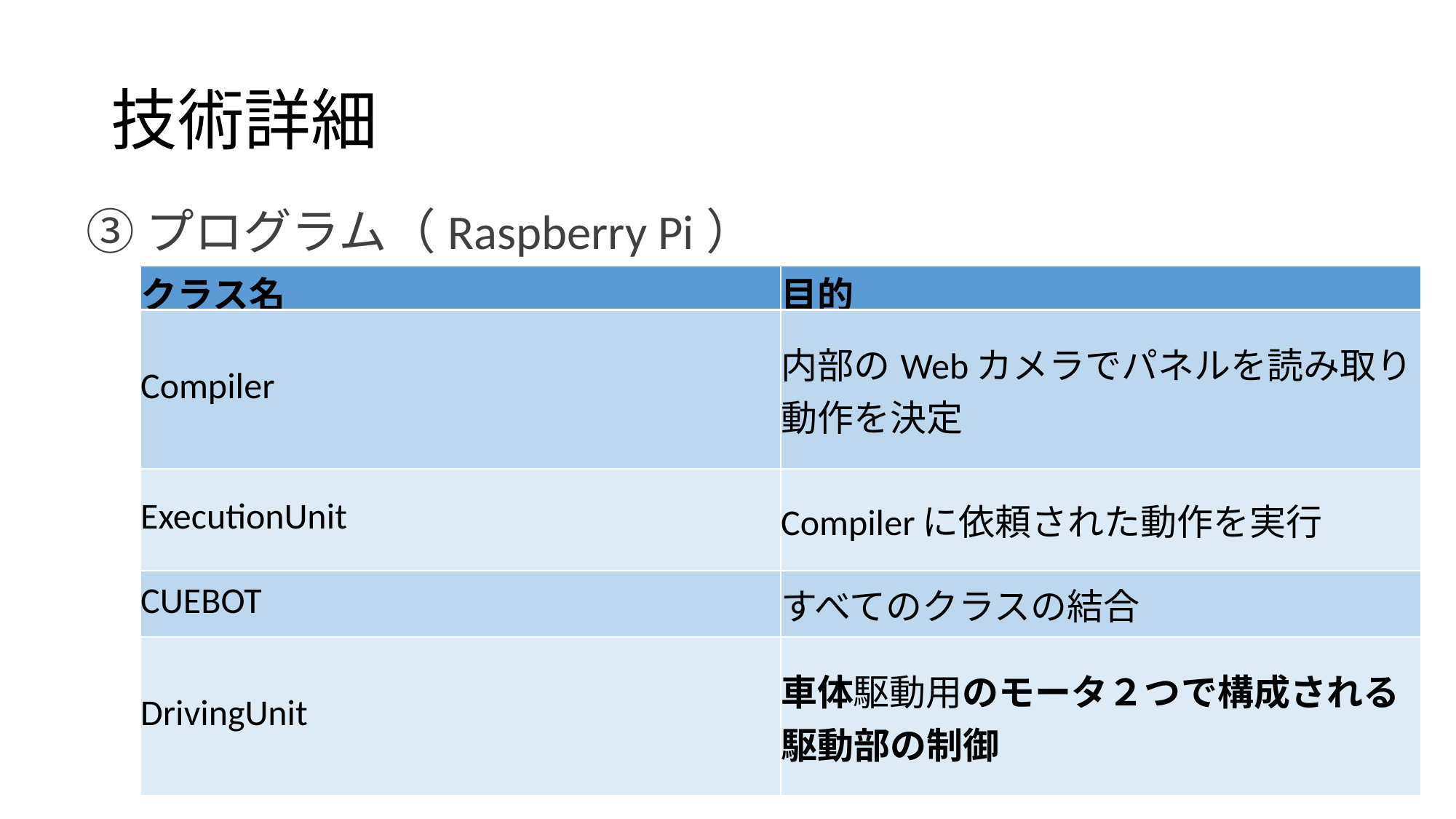

# 技術詳細
③プログラム（Raspberry Pi）
| クラス名 | 目的 |
| --- | --- |
| Compiler | 内部のWebカメラでパネルを読み取り動作を決定 |
| ExecutionUnit | Compilerに依頼された動作を実行 |
| CUEBOT | すべてのクラスの結合 |
| DrivingUnit | 車体駆動用のモータ２つで構成される駆動部の制御 |